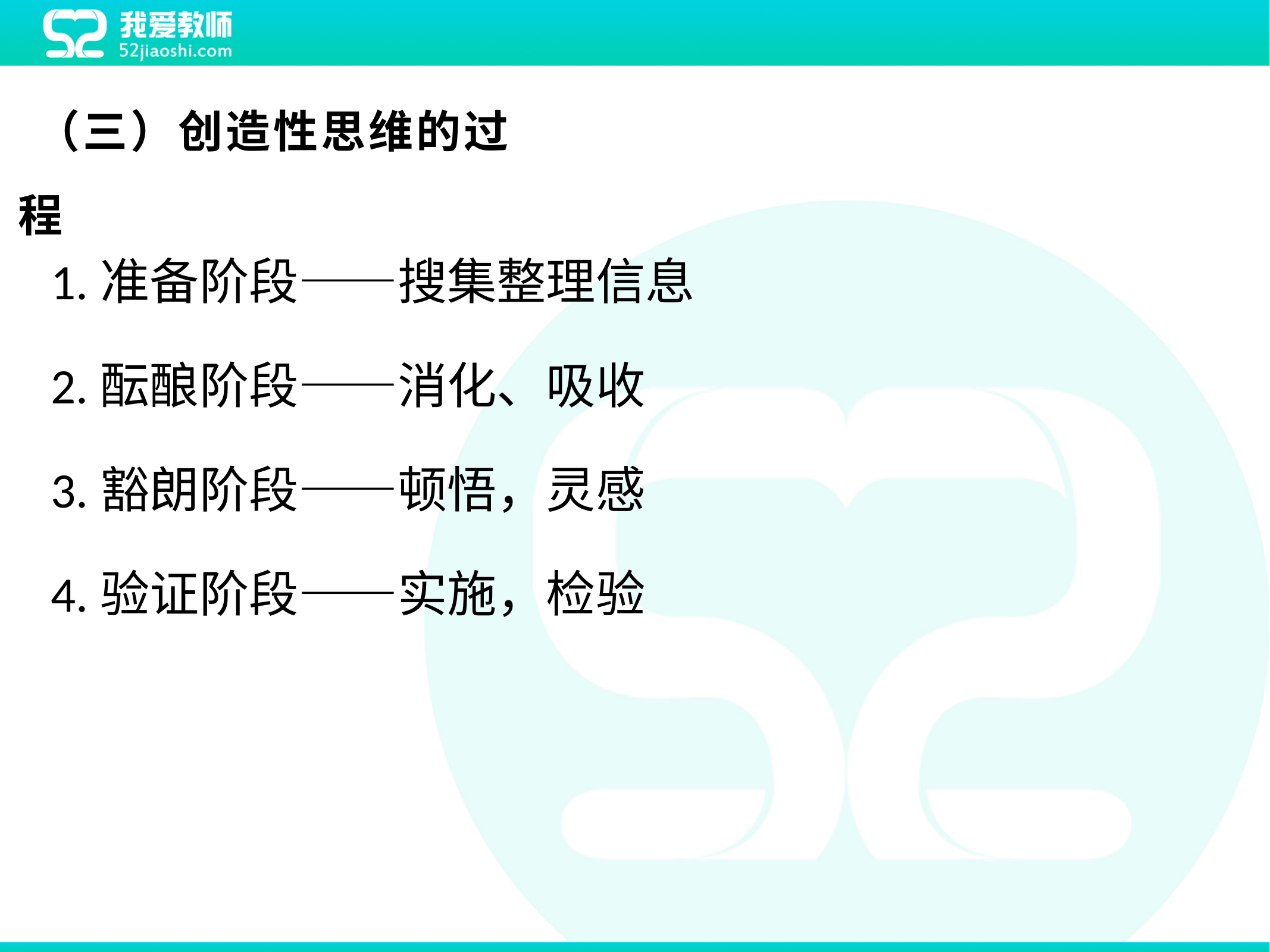

（三）创造性思维的过程
1.准备阶段——搜集整理信息
2.酝酿阶段——消化、吸收
3.豁朗阶段——顿悟，灵感
4.验证阶段——实施，检验